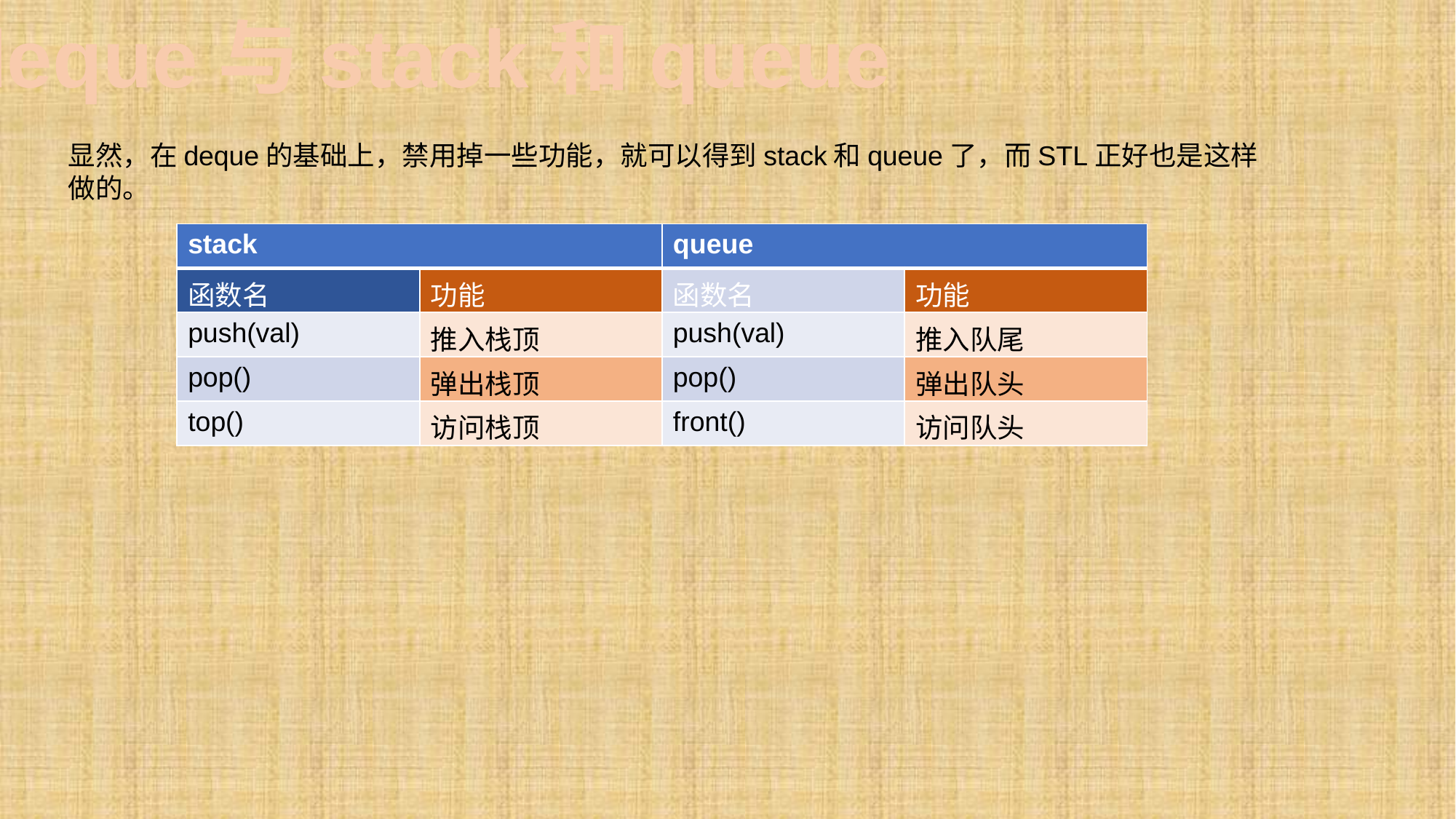

deque与stack和queue
显然，在deque的基础上，禁用掉一些功能，就可以得到stack和queue了，而STL正好也是这样做的。
| stack |  | queue |  |
| --- | --- | --- | --- |
| 函数名 | 功能 | 函数名 | 功能 |
| push(val) | 推入栈顶 | push(val) | 推入队尾 |
| pop() | 弹出栈顶 | pop() | 弹出队头 |
| top() | 访问栈顶 | front() | 访问队头 |